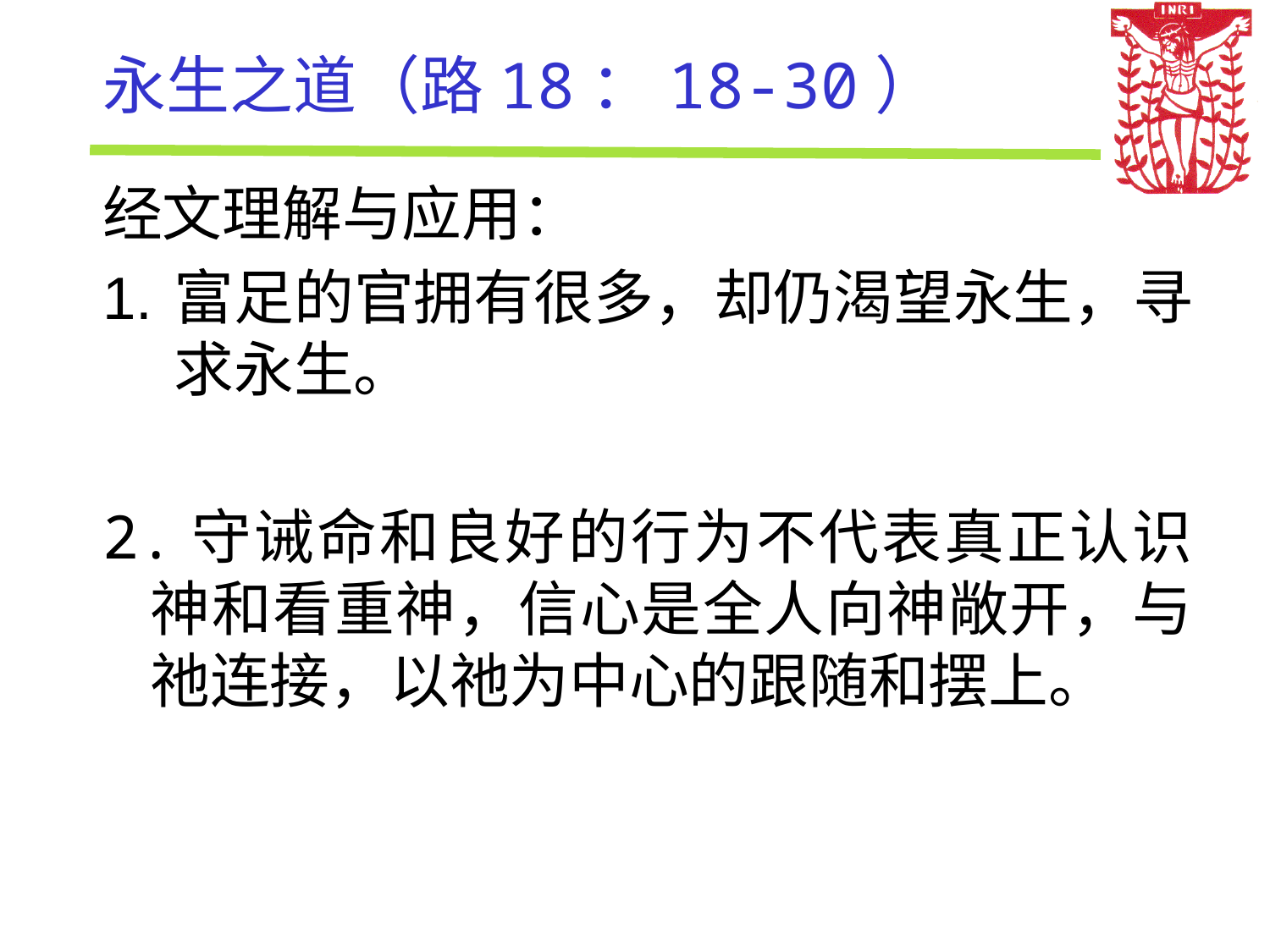

# 永生之道（路18：18-30）
经文理解与应用：
富足的官拥有很多，却仍渴望永生，寻求永生。

2.守诫命和良好的行为不代表真正认识神和看重神，信心是全人向神敞开，与祂连接，以祂为中心的跟随和摆上。